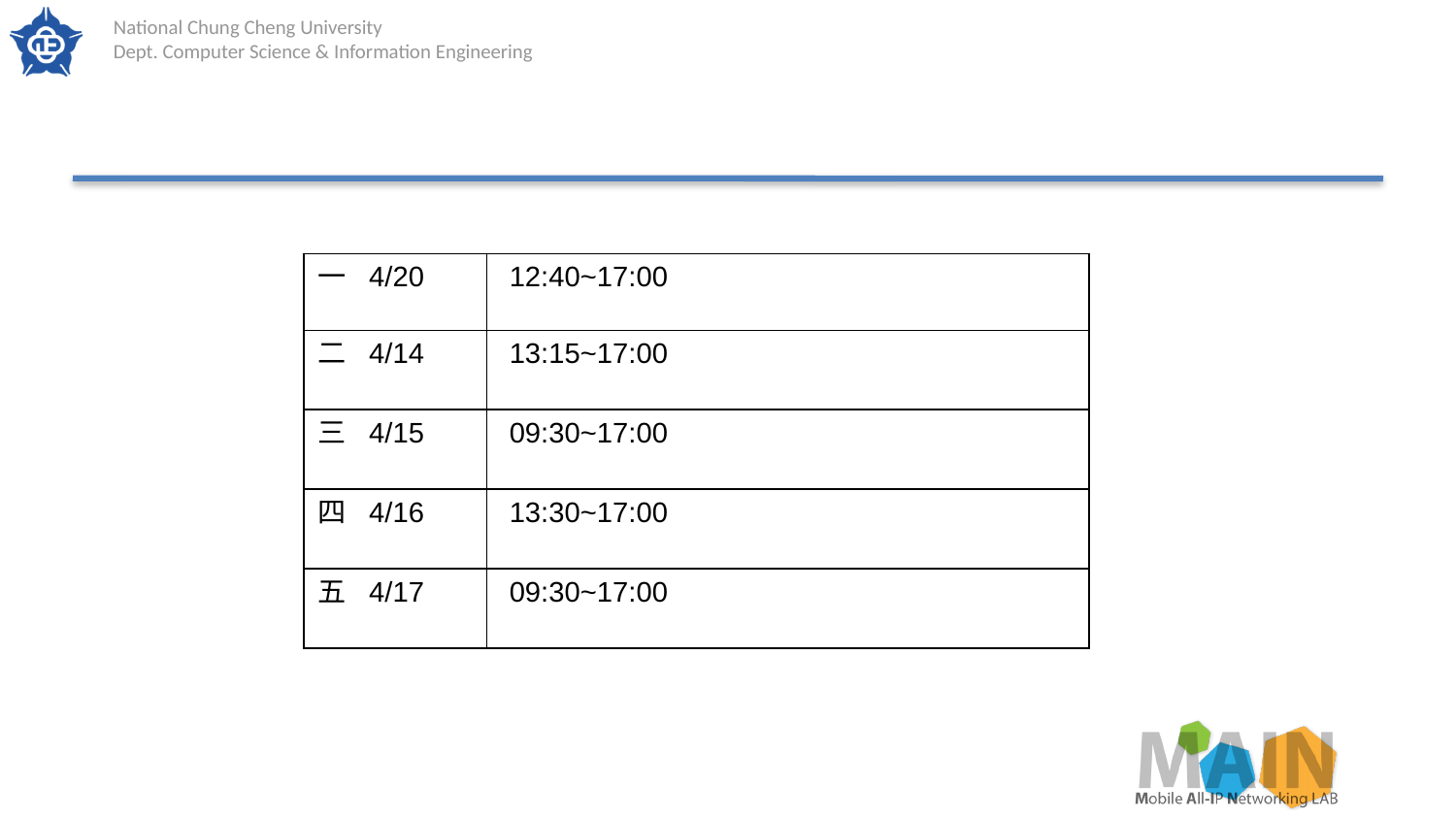

#

| 一 4/20 | 12:40~17:00 |
| --- | --- |
| 二 4/14 | 13:15~17:00 |
| 三 4/15 | 09:30~17:00 |
| 四 4/16 | 13:30~17:00 |
| 五 4/17 | 09:30~17:00 |